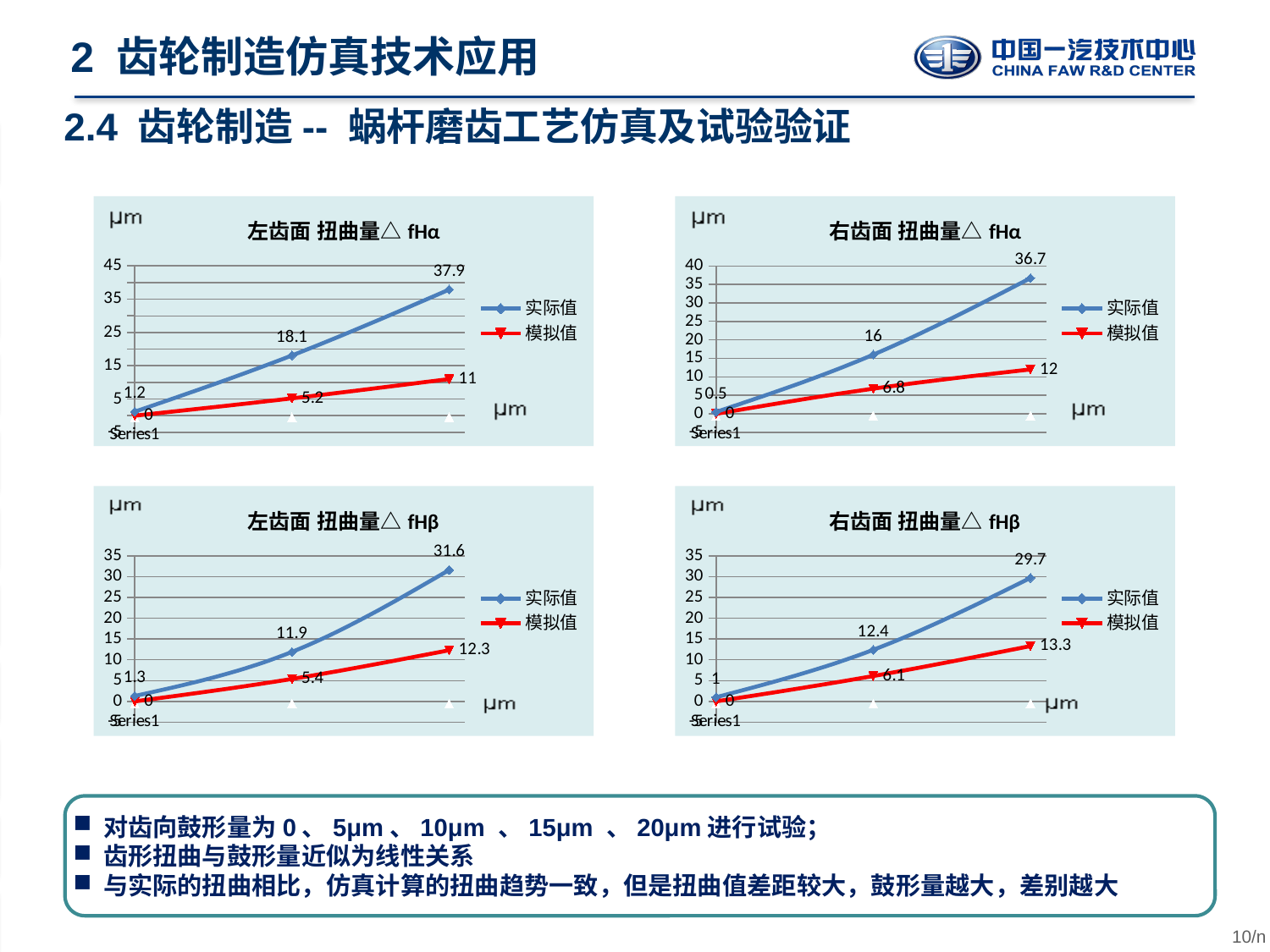

2 齿轮制造仿真技术应用
2.4 齿轮制造-- 蜗杆磨齿工艺仿真及试验验证

### Chart: 左齿面 扭曲量△fHα

| Category | 实际值 | 模拟值 |  |
|---|---|---|---|

### Chart: 右齿面 扭曲量△fHα

| Category | 实际值 | 模拟值 |  |
|---|---|---|---|

### Chart: 左齿面 扭曲量△fHβ

| Category | 实际值 | 模拟值 |  |
|---|---|---|---|

### Chart: 右齿面 扭曲量△fHβ

| Category | 实际值 | 模拟值 |  |
|---|---|---|---|
对齿向鼓形量为0、5μm、10μm 、15μm 、20μm进行试验；
齿形扭曲与鼓形量近似为线性关系
与实际的扭曲相比，仿真计算的扭曲趋势一致，但是扭曲值差距较大，鼓形量越大，差别越大
10/n